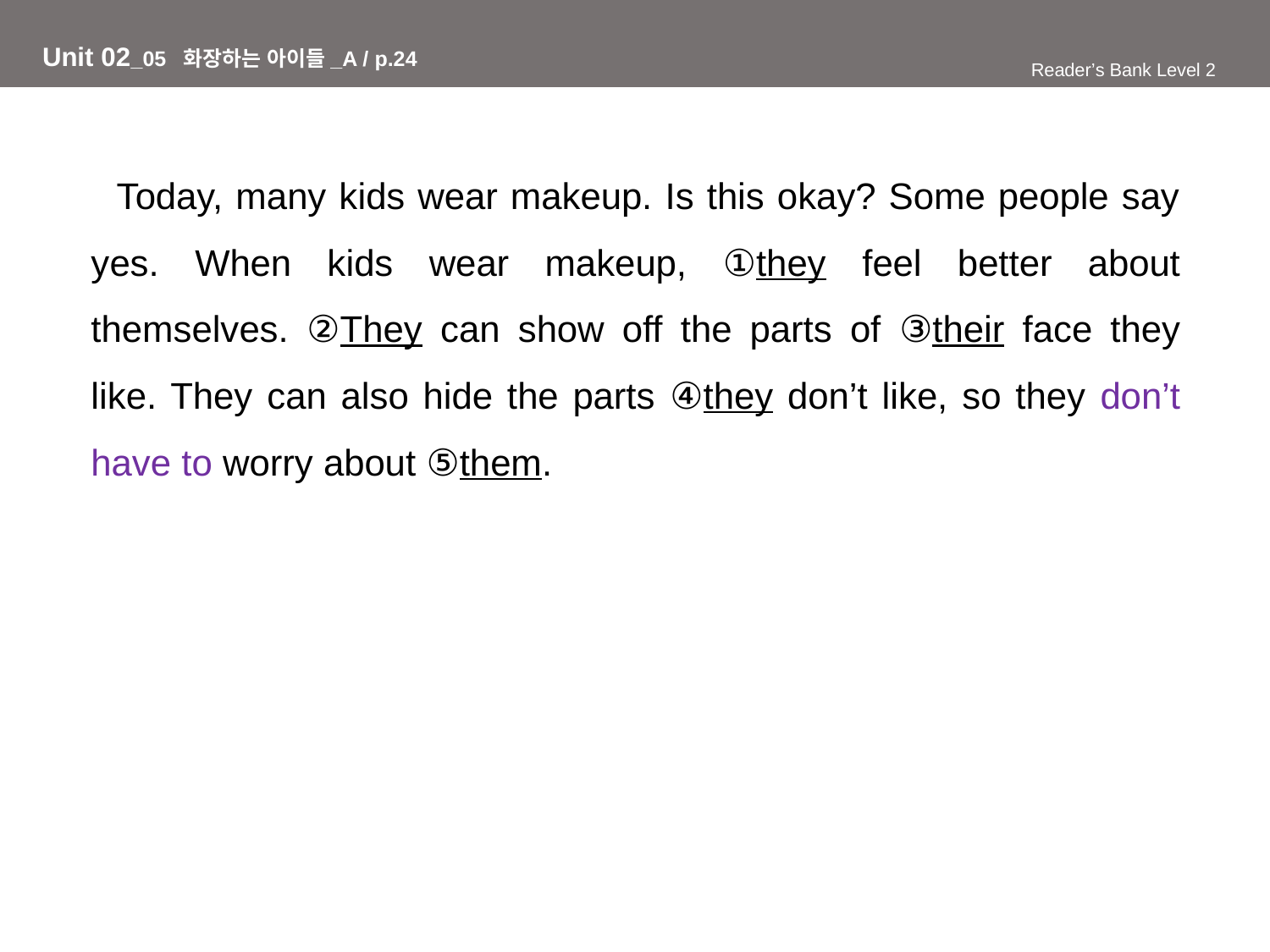

Unit 02_05  화장하는 아이들_A / p.24
Reader’s Bank Level 2

  Today, many kids wear makeup. Is this okay? Some people say yes. When kids wear makeup, ①they feel better about themselves. ②They can show off the parts of ③their face they like. They can also hide the parts ④they don’t like, so they don’t have to worry about ⑤them.

Reader’s Bank Level 1